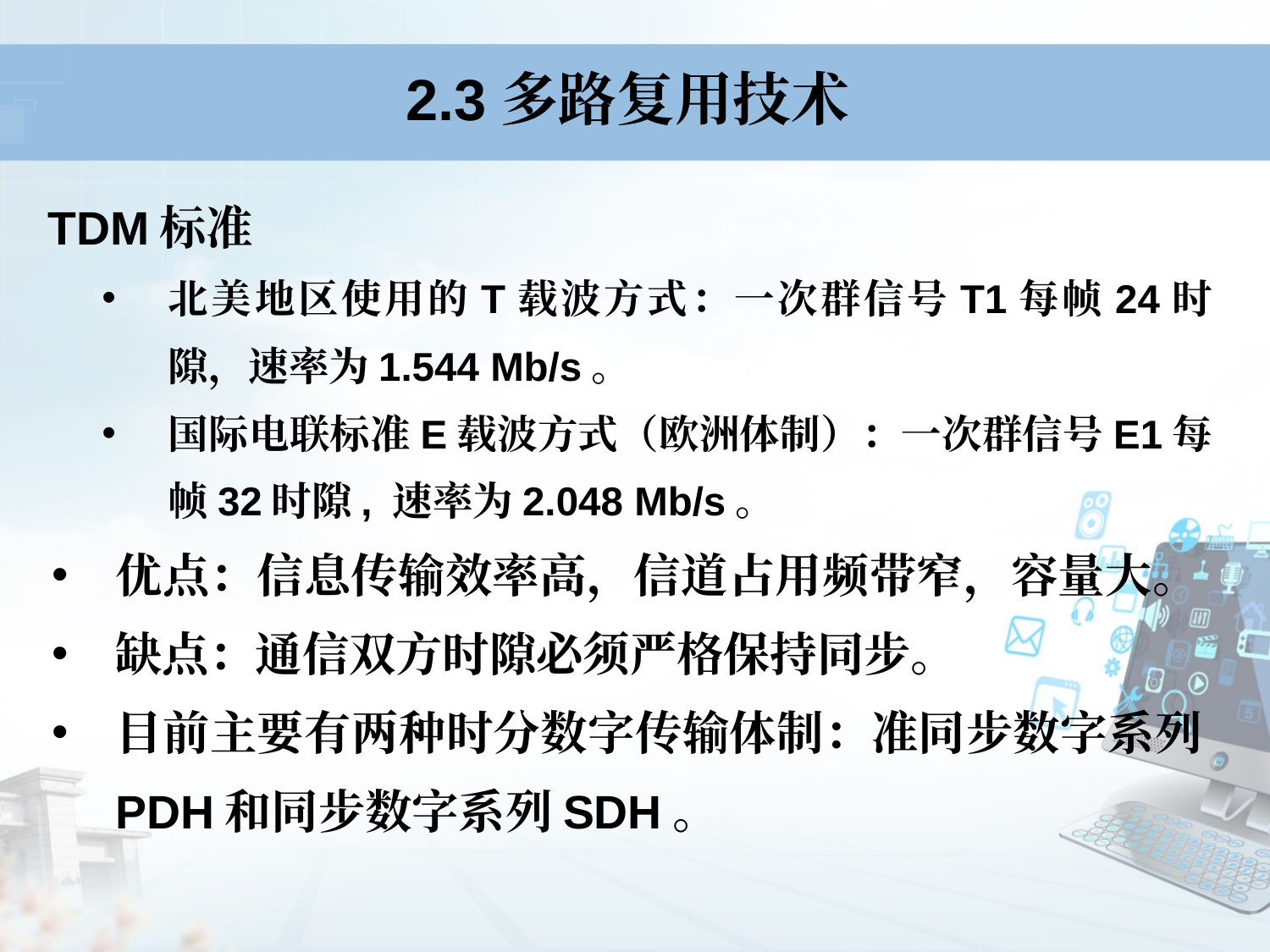

# 2.3多路复用技术
TDM标准
北美地区使用的T载波方式：一次群信号T1每帧24时隙，速率为1.544 Mb/s。
国际电联标准E载波方式（欧洲体制）：一次群信号E1每帧32时隙, 速率为2.048 Mb/s。
优点：信息传输效率高，信道占用频带窄，容量大。
缺点：通信双方时隙必须严格保持同步。
目前主要有两种时分数字传输体制：准同步数字系列PDH和同步数字系列SDH。